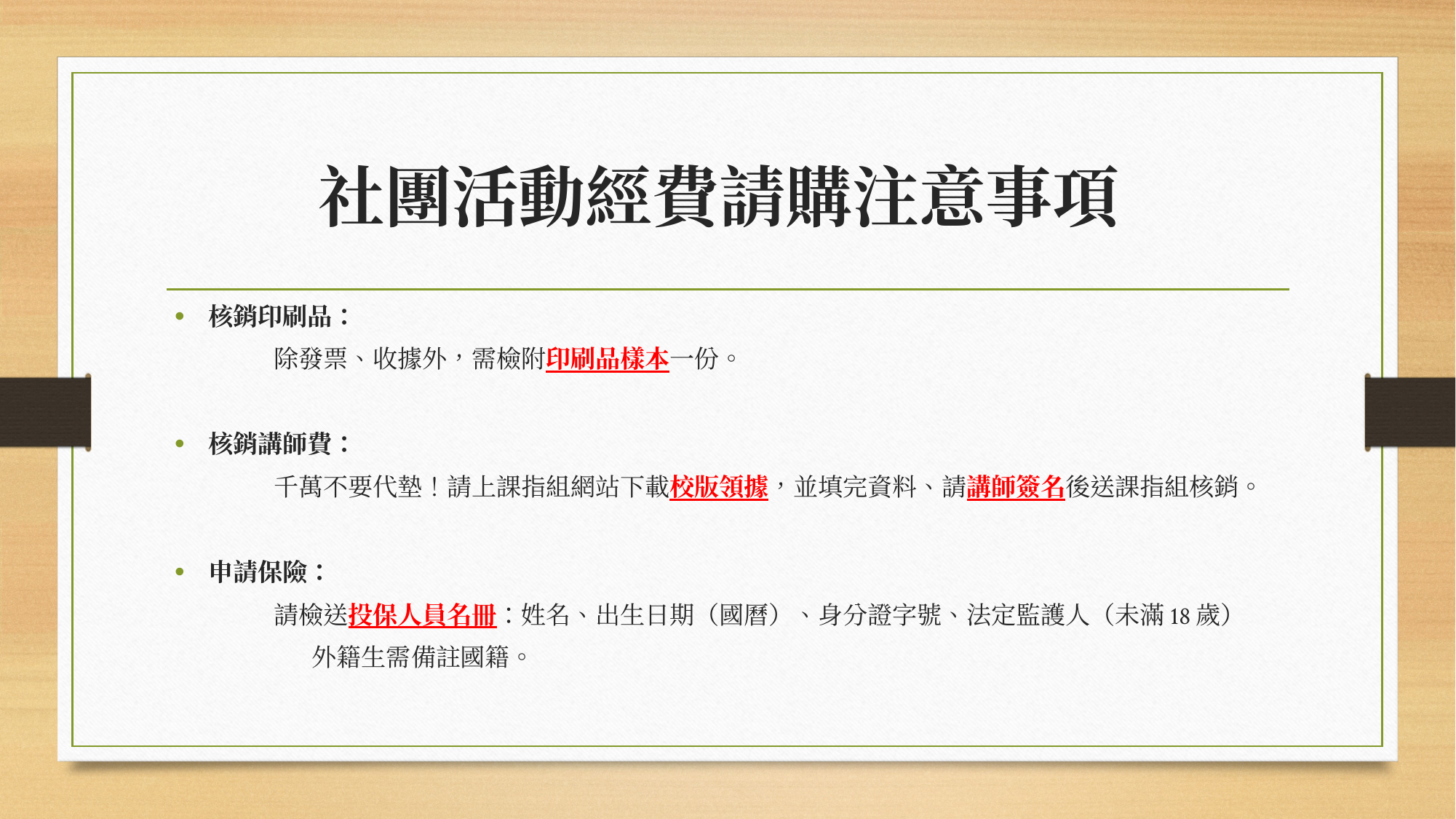

# 社團活動經費請購注意事項
核銷印刷品：
	除發票、收據外，需檢附印刷品樣本一份。

核銷講師費：
	千萬不要代墊！請上課指組網站下載校版領據，並填完資料、請講師簽名後送課指組核銷。

申請保險：
	請檢送投保人員名冊：姓名、出生日期（國曆）、身分證字號、法定監護人（未滿18歲）
					      外籍生需備註國籍。